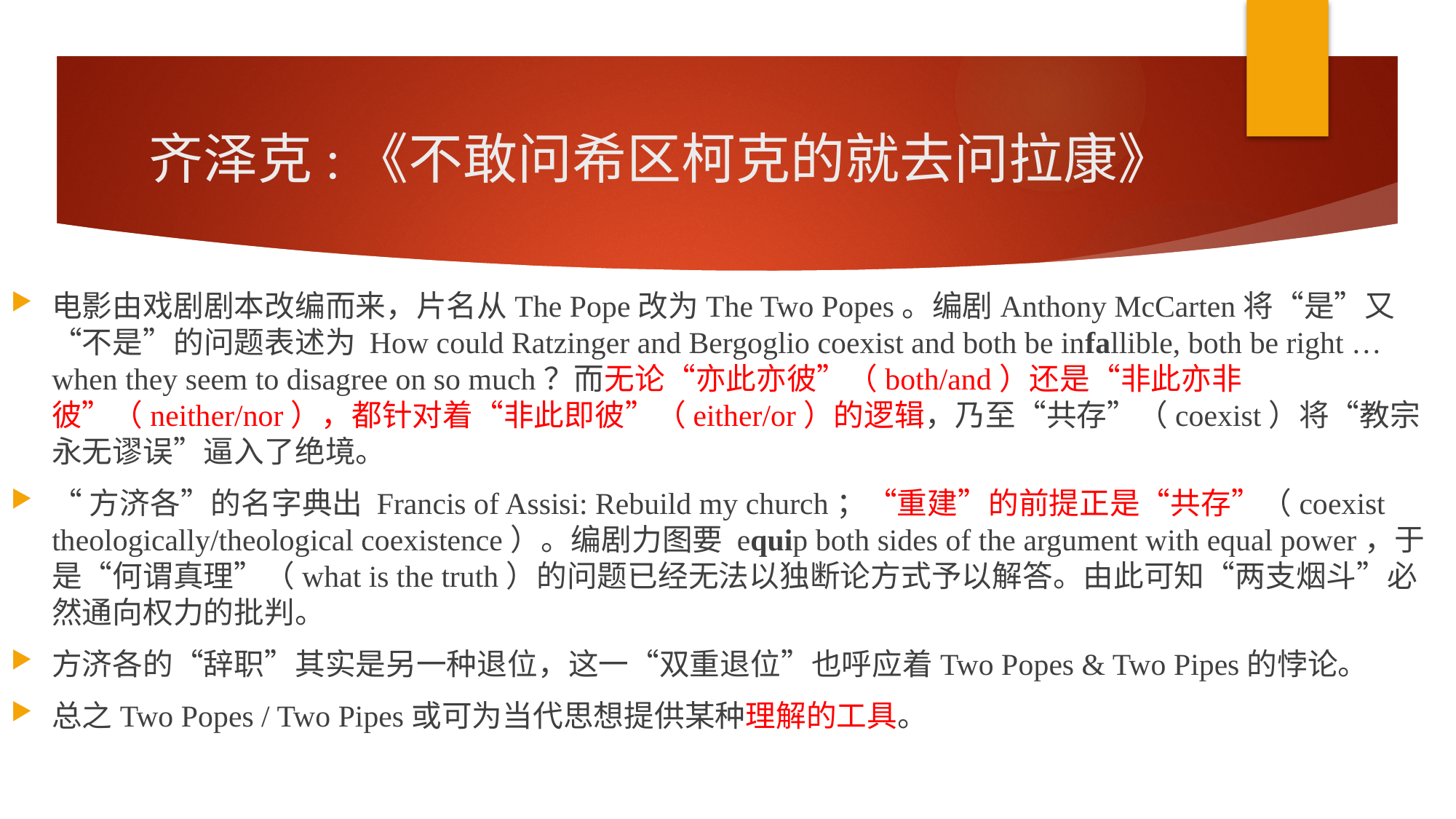

# 齐泽克:《不敢问希区柯克的就去问拉康》
电影由戏剧剧本改编而来，片名从The Pope改为The Two Popes。编剧Anthony McCarten将“是”又“不是”的问题表述为 How could Ratzinger and Bergoglio coexist and both be infallible, both be right …when they seem to disagree on so much？而无论“亦此亦彼”（both/and）还是“非此亦非彼”（neither/nor），都针对着“非此即彼”（either/or）的逻辑，乃至“共存”（coexist）将“教宗永无谬误”逼入了绝境。
“方济各”的名字典出 Francis of Assisi: Rebuild my church；“重建”的前提正是“共存”（coexist theologically/theological coexistence）。编剧力图要 equip both sides of the argument with equal power，于是“何谓真理”（what is the truth）的问题已经无法以独断论方式予以解答。由此可知“两支烟斗”必然通向权力的批判。
方济各的“辞职”其实是另一种退位，这一“双重退位”也呼应着Two Popes & Two Pipes的悖论。
总之Two Popes / Two Pipes或可为当代思想提供某种理解的工具。